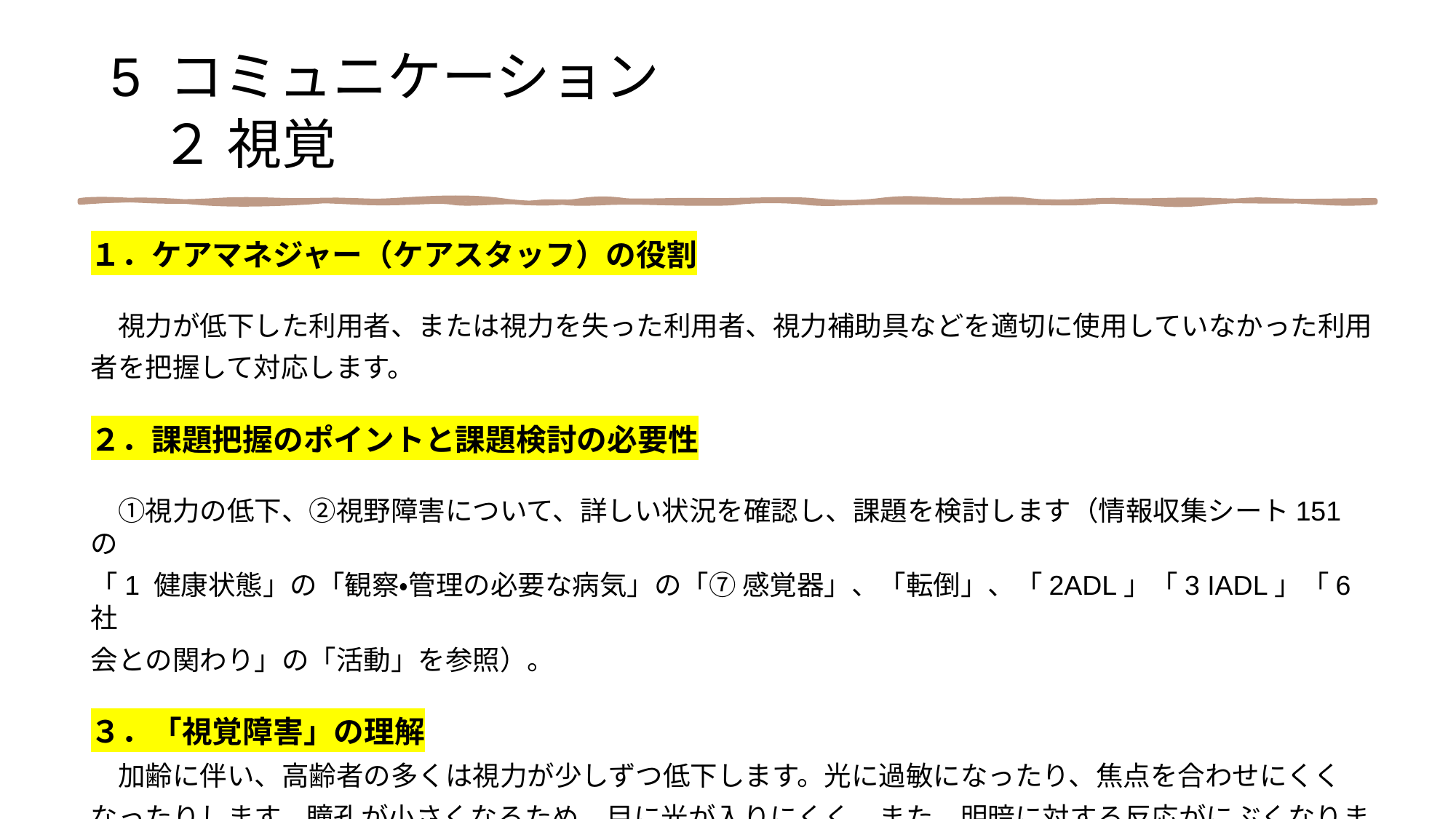

5 コミュニケーション
   ２ 視覚

１．ケアマネジャー（ケアスタッフ）の役割

　視力が低下した利用者、または視力を失った利用者、視力補助具などを適切に使用していなかった利用
者を把握して対応します。

２．課題把握のポイントと課題検討の必要性

　①視力の低下、②視野障害について、詳しい状況を確認し、課題を検討します（情報収集シート151 の
「1 健康状態」の「観察・管理の必要な病気」の「⑦ 感覚器」、「転倒」、「2ADL」「3 IADL」「6 社
会との関わり」の「活動」を参照）。

３．「視覚障害」の理解
　加齢に伴い、高齢者の多くは視力が少しずつ低下します。光に過敏になったり、焦点を合わせにくく
なったりします。瞳孔が小さくなるため、目に光が入りにくく、また、明暗に対する反応がにぶくなりま
す。視力が低下して日常生活に支障をきたします。